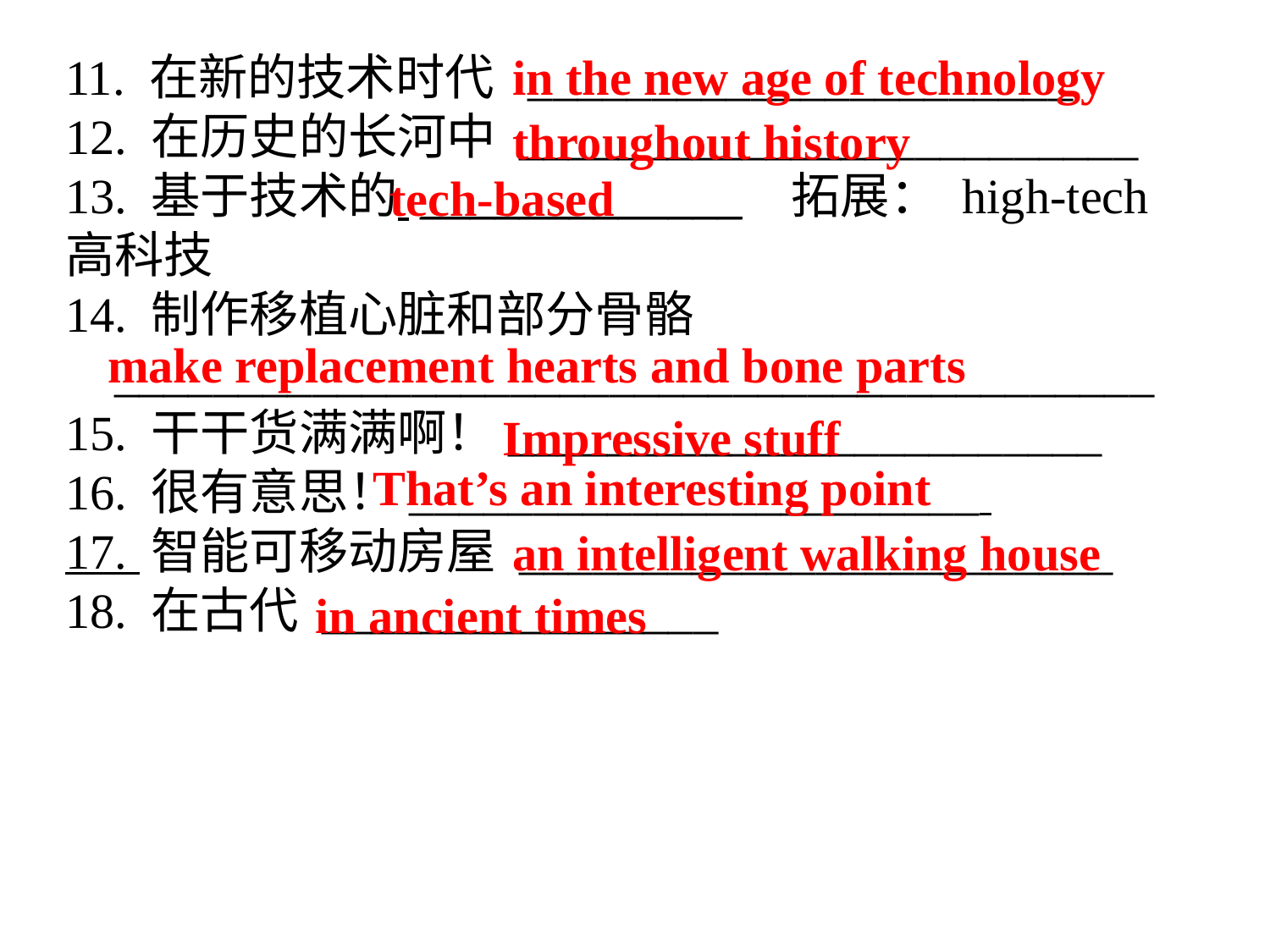

11. 在新的技术时代  ______________________12. 在历史的长河中 _________________________13. 基于技术的 _____________   拓展： high-tech 高科技14. 制作移植心脏和部分骨骼
    __________________________________________15. 干干货满满啊！________________________16. 很有意思！_______________________ 17. 智能可移动房屋 ________________________18. 在古代 ________________

in the new age of technology
throughout history
tech-based
make replacement hearts and bone parts
Impressive stuff
That’s an interesting point
an intelligent walking house
in ancient times